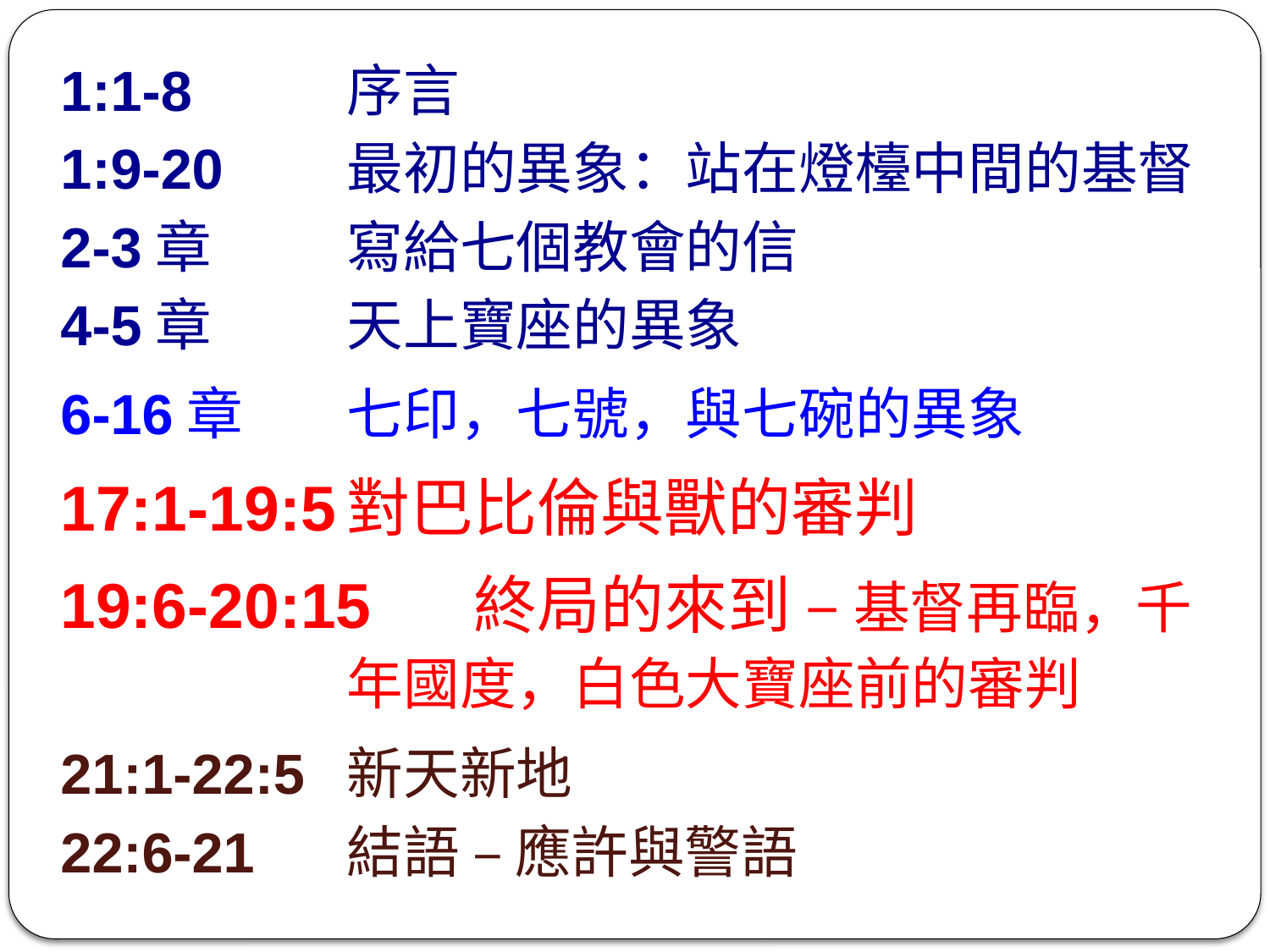

1:1-8	序言
1:9-20	最初的異象：站在燈檯中間的基督
2-3章	寫給七個教會的信
4-5章	天上寶座的異象
6-16章	七印，七號，與七碗的異象
17:1-19:5	對巴比倫與獸的審判
19:6-20:15	終局的來到 – 基督再臨，千年國度，白色大寶座前的審判
21:1-22:5	新天新地
22:6-21	結語 – 應許與警語